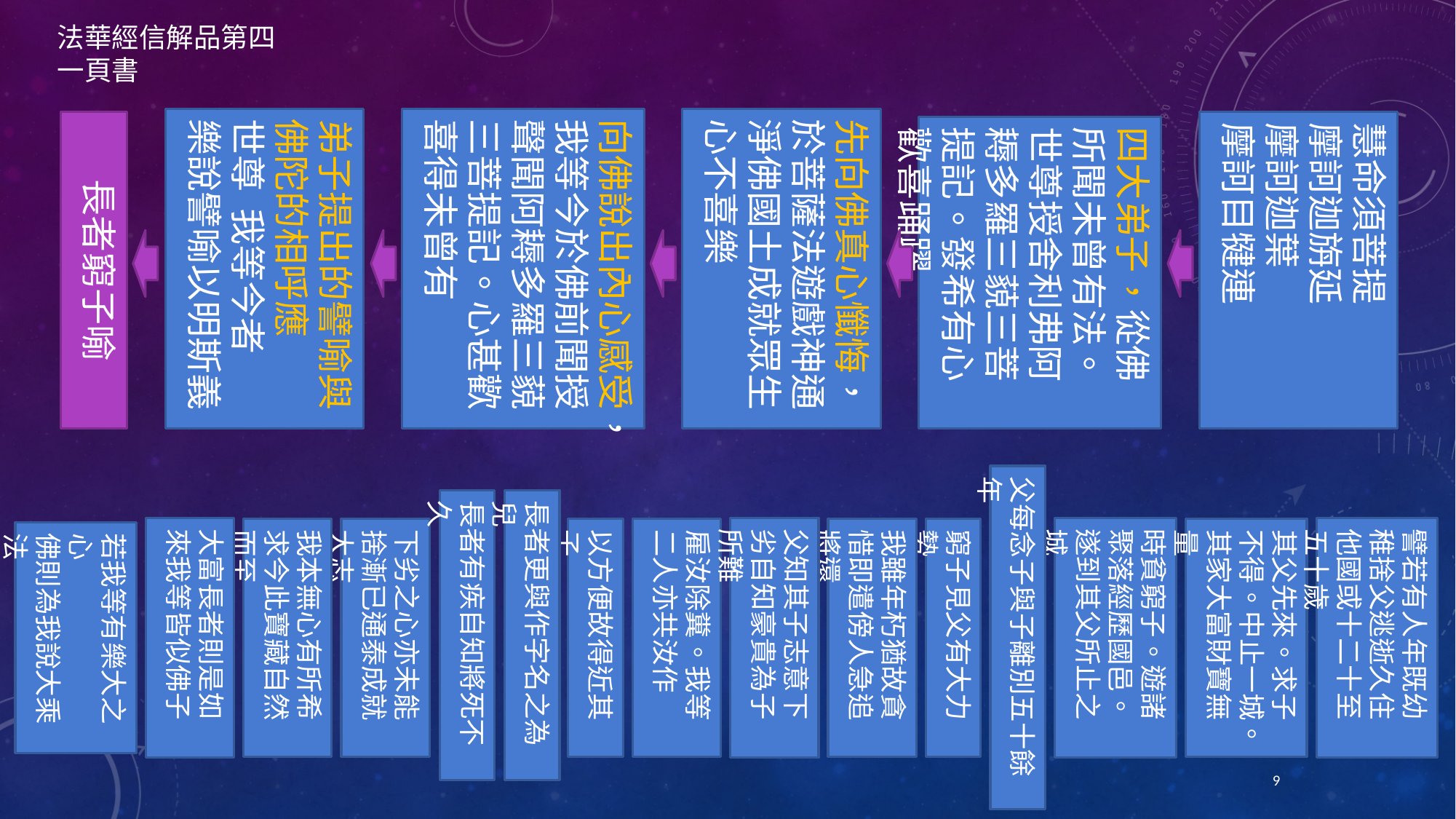

法華經信解品第四
一頁書
向佛說出內心感受，我等今於佛前聞授聲聞阿耨多羅三藐三菩提記。心甚歡喜得未曾有
先向佛真心懺悔，於菩薩法遊戲神通淨佛國土成就眾生心不喜樂
弟子提出的譬喻與佛陀的相呼應
世尊  我等今者
樂說譬喻以明斯義
長者窮子喻
慧命須菩提
摩訶迦旃延
摩訶迦葉
摩訶目犍連
四大弟子，從佛所聞未曾有法。世尊授舍利弗阿耨多羅三藐三菩提記。發希有心歡喜踊躍

父每念子與子離別五十餘年
長者有疾自知將死不久
長者更與作字名之為兒
大富長者則是如來我等皆似佛子
父知其子志意下劣自知豪貴為子所難
時貧窮子。遊諸聚落經歷國邑。遂到其父所止之城
譬若有人年既幼稚捨父逃逝久住他國或十二十至五十歲
我本無心有所希求今此寶藏自然而至
下劣之心亦未能捨漸已通泰成就大志
以方便故得近其子
雇汝除糞。我等二人亦共汝作
我雖年朽猶故貪惜即遣傍人急追將還
窮子見父有大力勢
其父先來。求子不得。中止一城。其家大富財寶無量
若我等有樂大之心
佛則為我說大乘法
於此經中唯說一乘
9